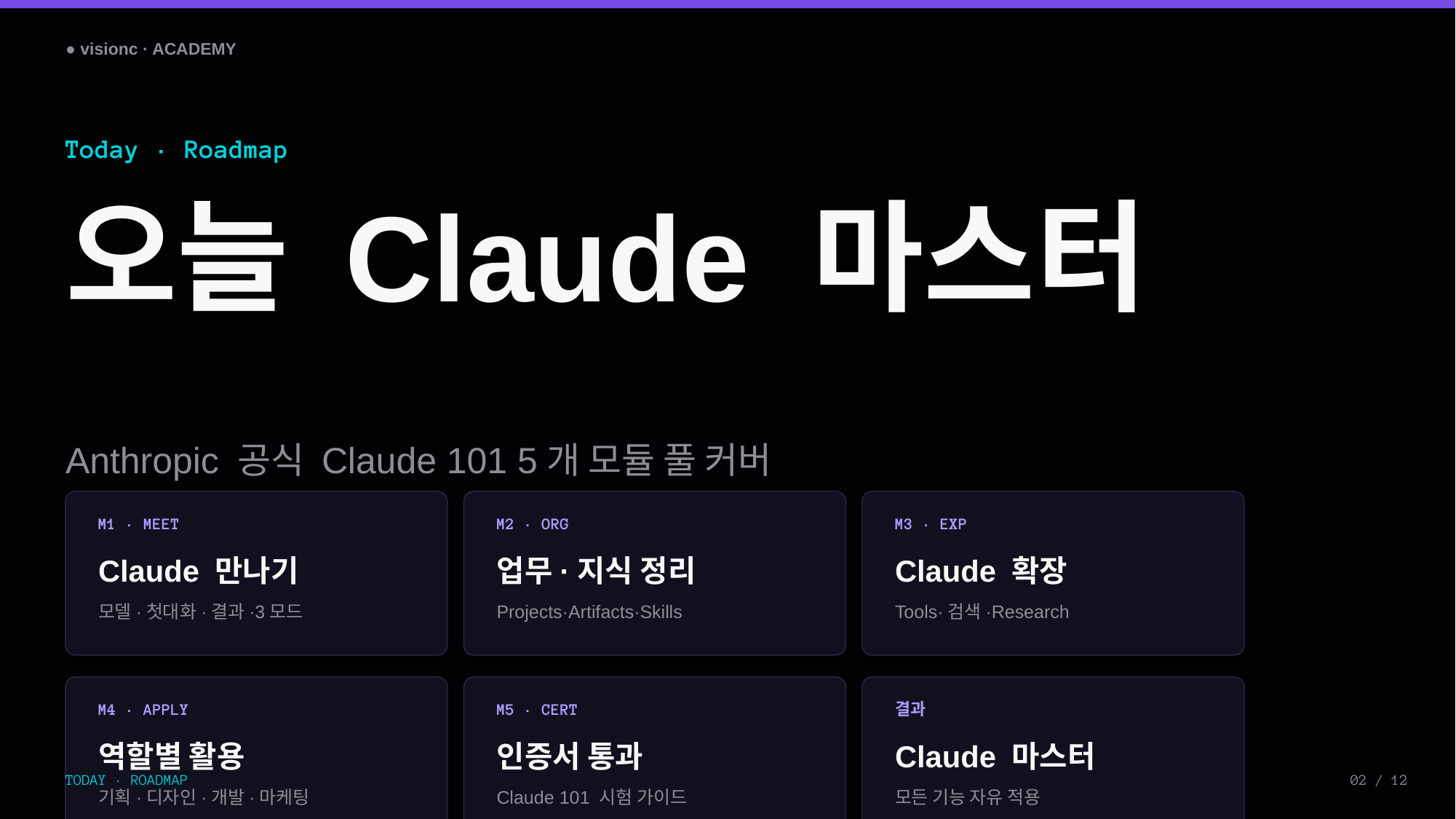

● visionc · ACADEMY
Today · Roadmap
오늘 Claude 마스터
Anthropic 공식 Claude 101 5개 모듈 풀 커버

M1 · MEET
M2 · ORG
M3 · EXP
Claude 만나기
업무·지식 정리
Claude 확장
모델·첫대화·결과·3모드
Projects·Artifacts·Skills
Tools·검색·Research

M4 · APPLY
M5 · CERT
결과
역할별 활용
인증서 통과
Claude 마스터
TODAY · ROADMAP
02 / 12
기획·디자인·개발·마케팅
Claude 101 시험 가이드
모든 기능 자유 적용